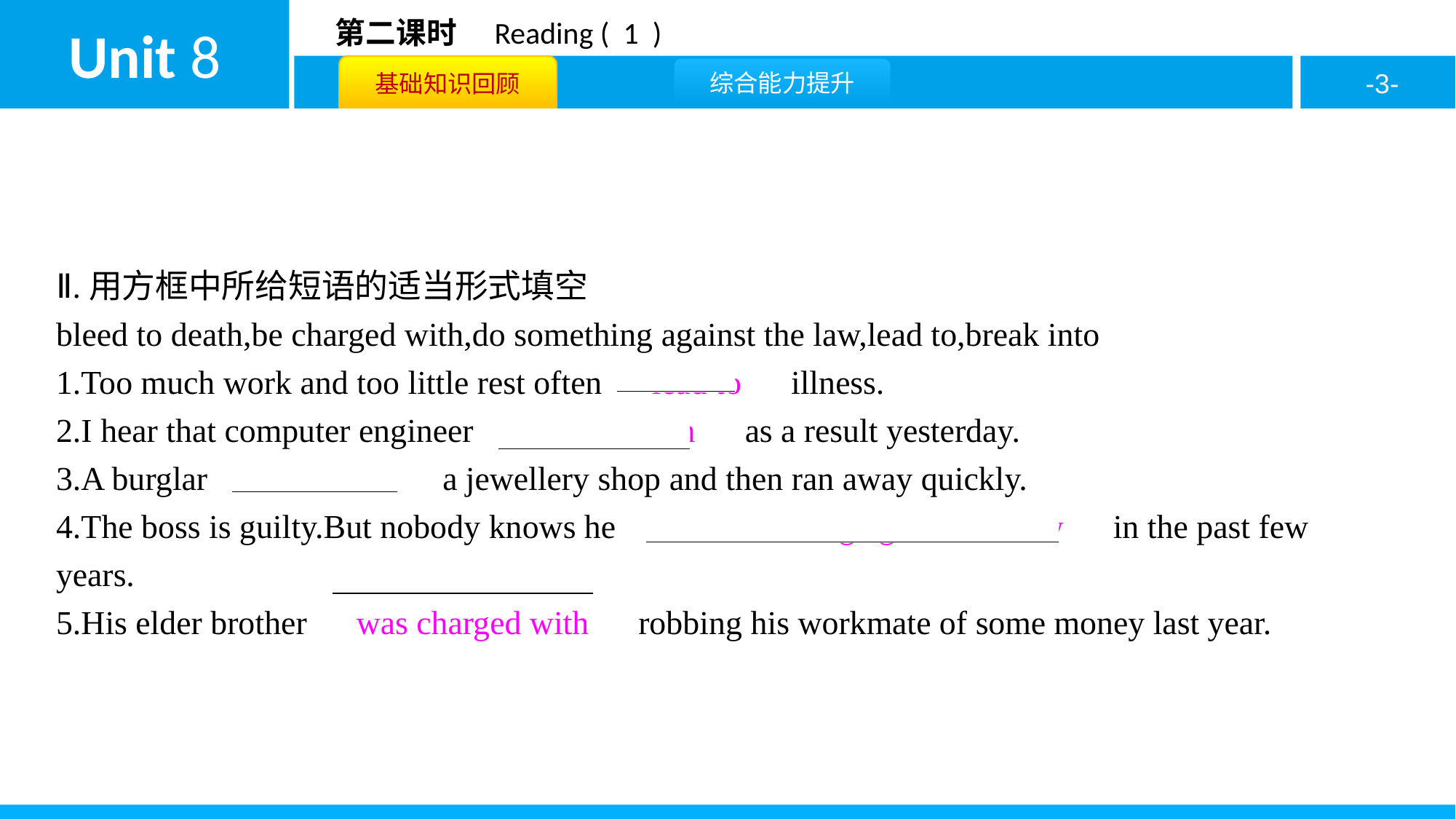

Ⅱ.用方框中所给短语的适当形式填空
bleed to death,be charged with,do something against the law,lead to,break into
1.Too much work and too little rest often　lead to　illness.
2.I hear that computer engineer　bled to death　as a result yesterday.
3.A burglar　broke into　a jewellery shop and then ran away quickly.
4.The boss is guilty.But nobody knows he　did something against the law　in the past few years.
5.His elder brother　was charged with　robbing his workmate of some money last year.